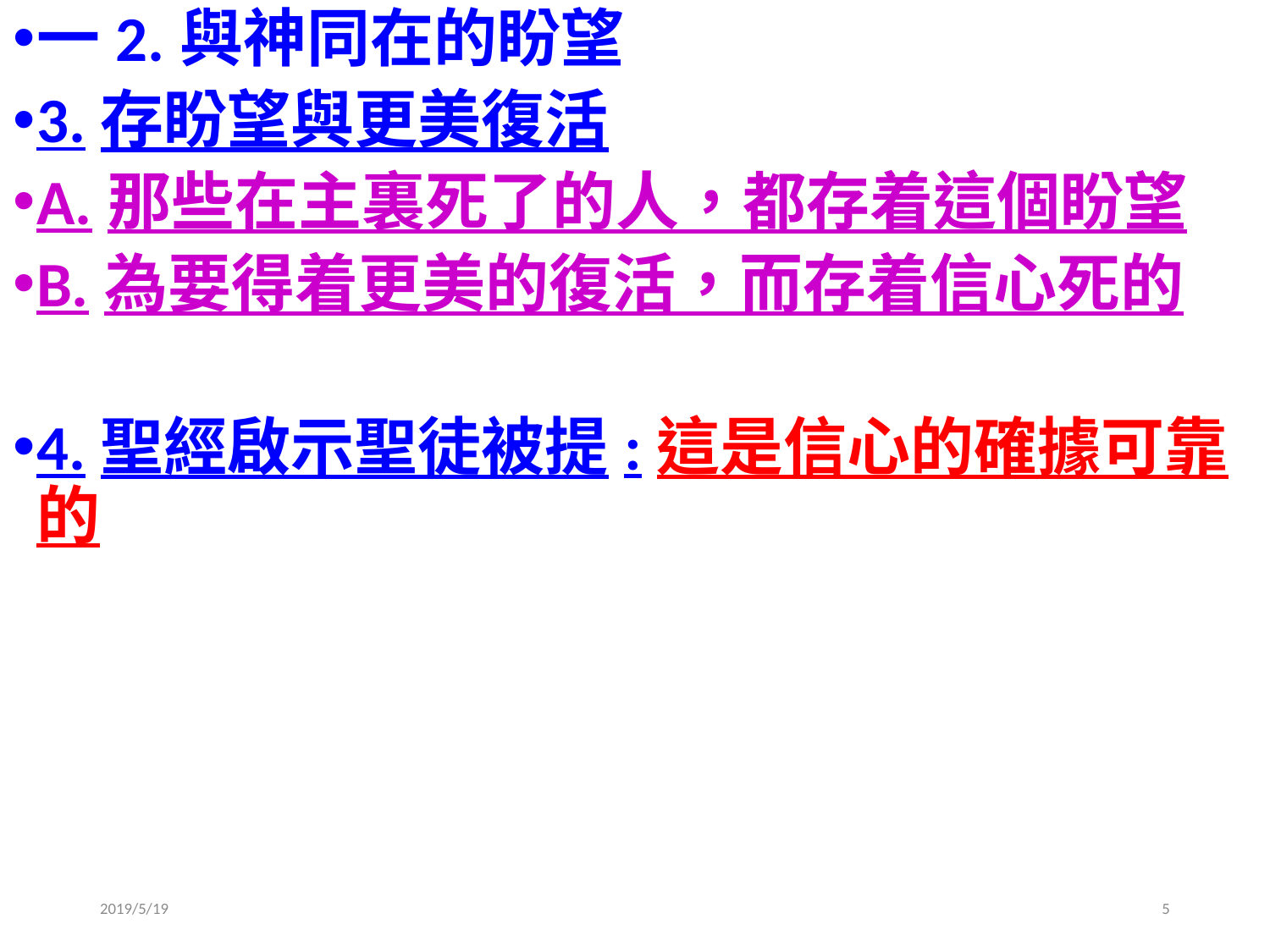

一2.與神同在的盼望
3.存盼望與更美復活
A.那些在主裏死了的人，都存着這個盼望
B.為要得着更美的復活，而存着信心死的

4.聖經啟示聖徒被提:這是信心的確據可靠的

2019/5/19
5